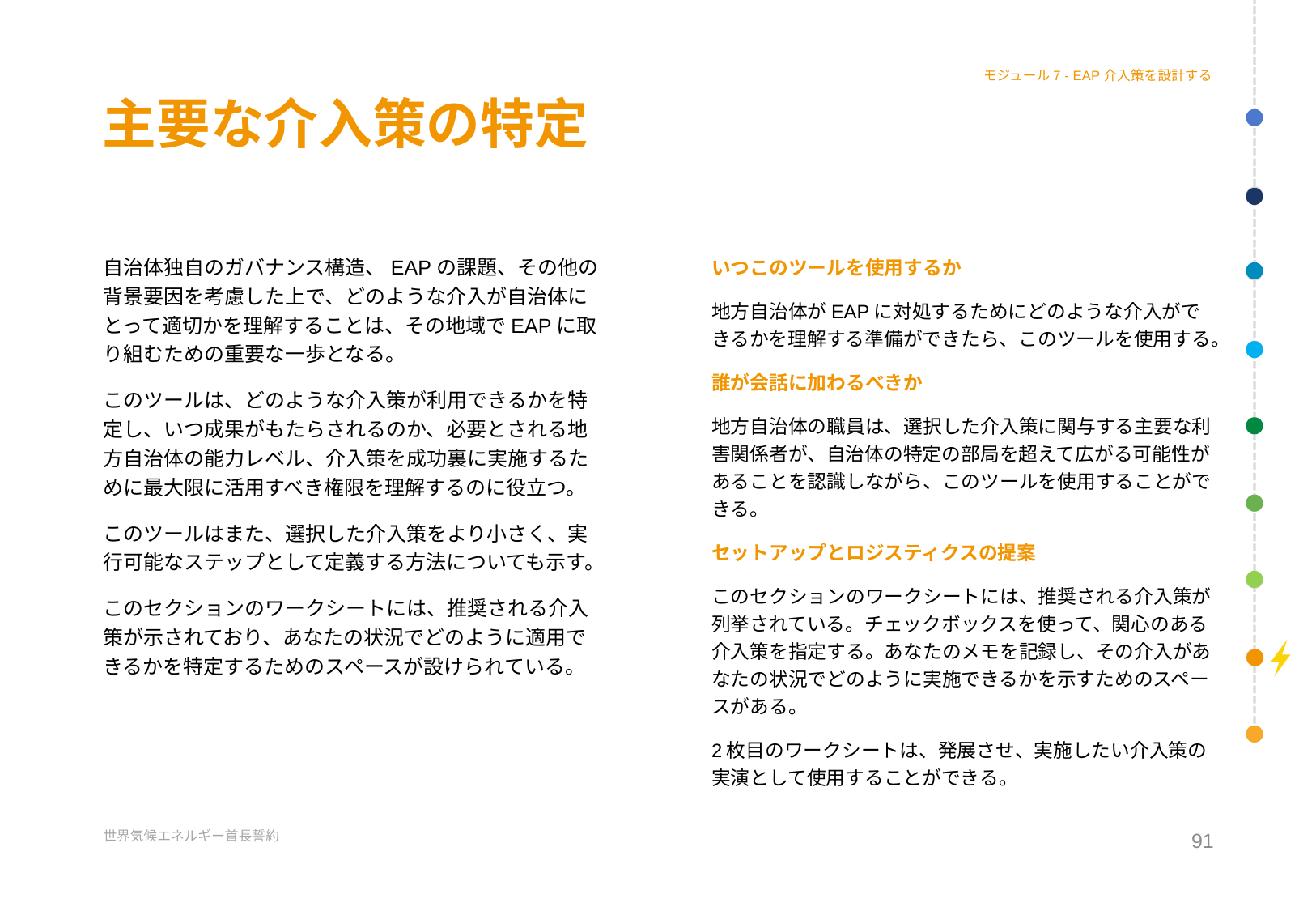

モジュール7 - EAP介入策を設計する
# 主要な介入策の特定

自治体独自のガバナンス構造、EAPの課題、その他の背景要因を考慮した上で、どのような介入が自治体にとって適切かを理解することは、その地域でEAPに取り組むための重要な一歩となる。
このツールは、どのような介入策が利用できるかを特定し、いつ成果がもたらされるのか、必要とされる地方自治体の能力レベル、介入策を成功裏に実施するために最大限に活用すべき権限を理解するのに役立つ。
このツールはまた、選択した介入策をより小さく、実行可能なステップとして定義する方法についても示す。
このセクションのワークシートには、推奨される介入策が示されており、あなたの状況でどのように適用できるかを特定するためのスペースが設けられている。
いつこのツールを使用するか
地方自治体がEAPに対処するためにどのような介入ができるかを理解する準備ができたら、このツールを使用する。
誰が会話に加わるべきか
地方自治体の職員は、選択した介入策に関与する主要な利害関係者が、自治体の特定の部局を超えて広がる可能性があることを認識しながら、このツールを使用することができる。
セットアップとロジスティクスの提案
このセクションのワークシートには、推奨される介入策が列挙されている。チェックボックスを使って、関心のある介入策を指定する。あなたのメモを記録し、その介入があなたの状況でどのように実施できるかを示すためのスペースがある。
2枚目のワークシートは、発展させ、実施したい介入策の実演として使用することができる。

91